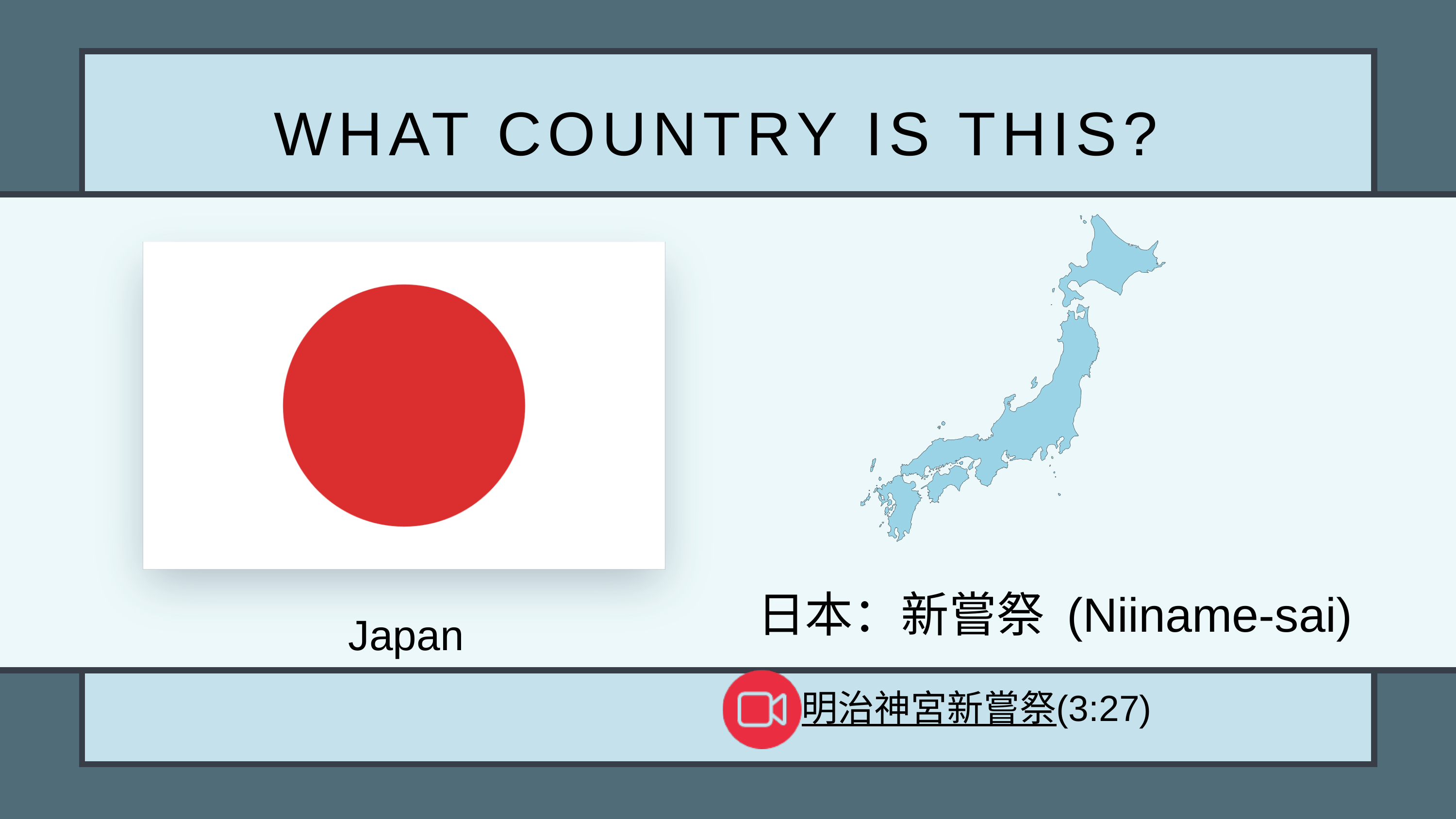

WHAT COUNTRY IS THIS?

日本：新嘗祭 (Niiname-sai)
Japan

明治神宮新嘗祭(3:27)